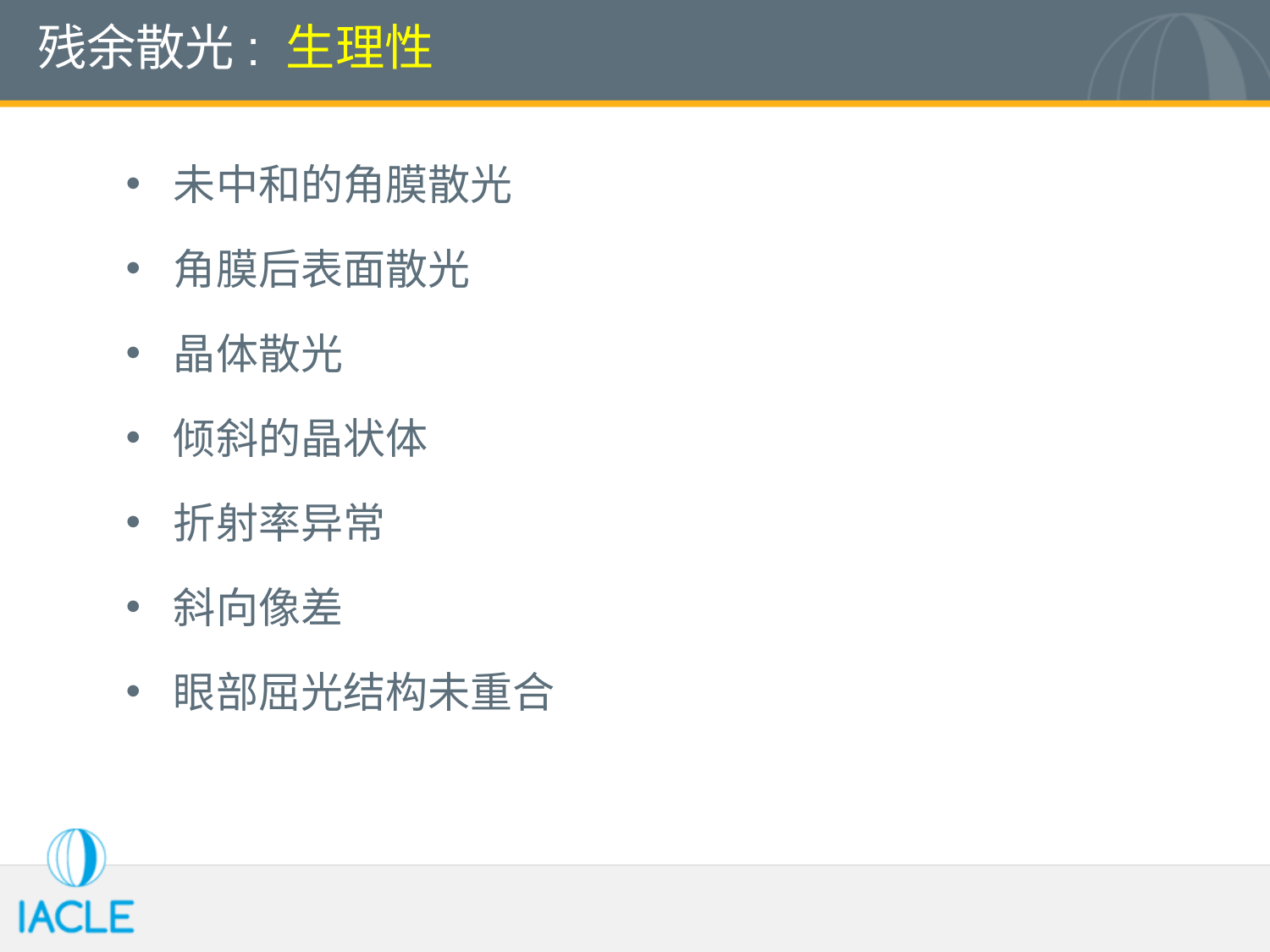

# 残余散光: 生理性
未中和的角膜散光
角膜后表面散光
晶体散光
倾斜的晶状体
折射率异常
斜向像差
眼部屈光结构未重合